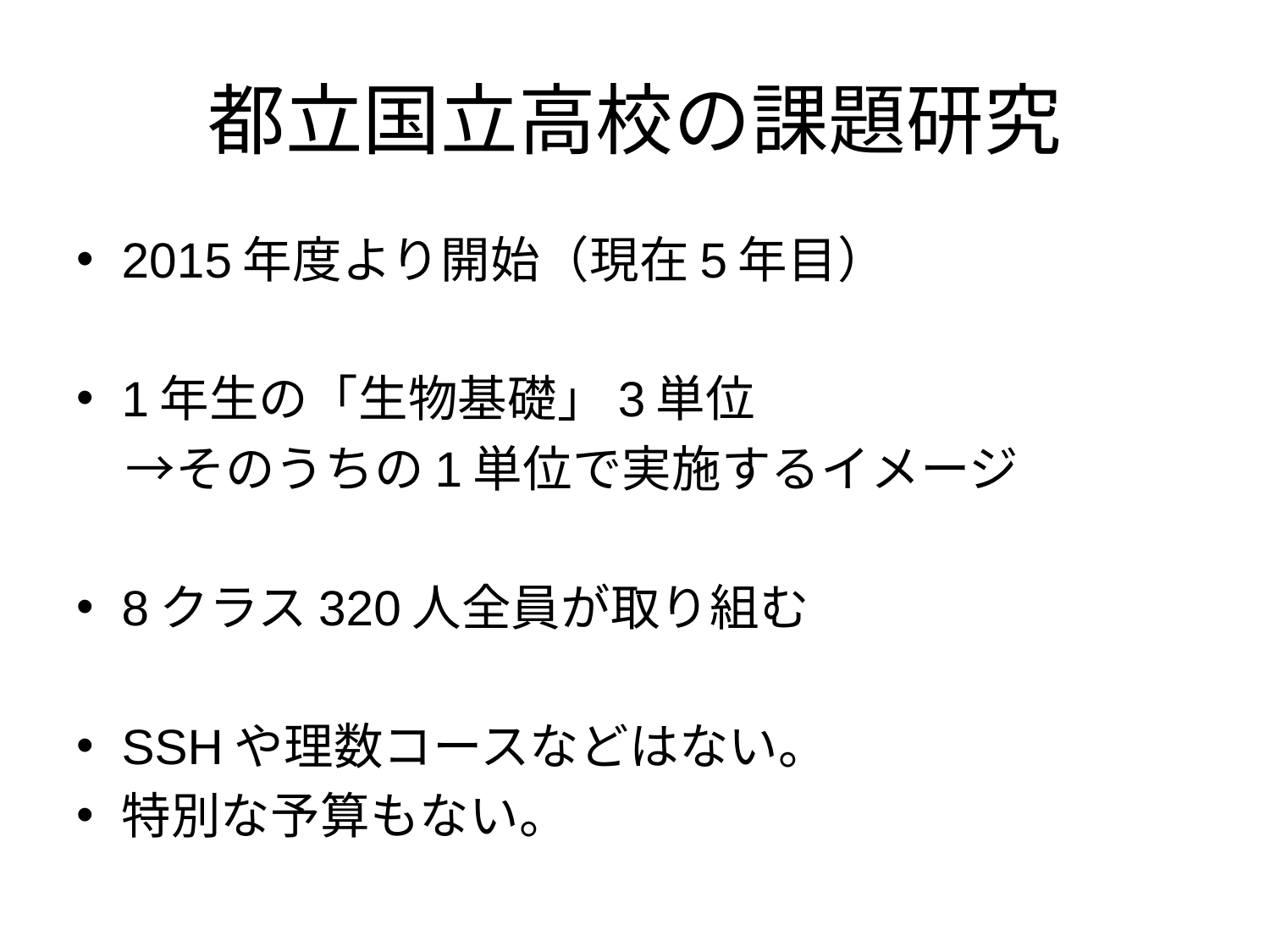

# 都立国立高校の課題研究
2015年度より開始（現在5年目）

1年生の「生物基礎」3単位
　→そのうちの1単位で実施するイメージ

8クラス320人全員が取り組む

SSHや理数コースなどはない。
特別な予算もない。